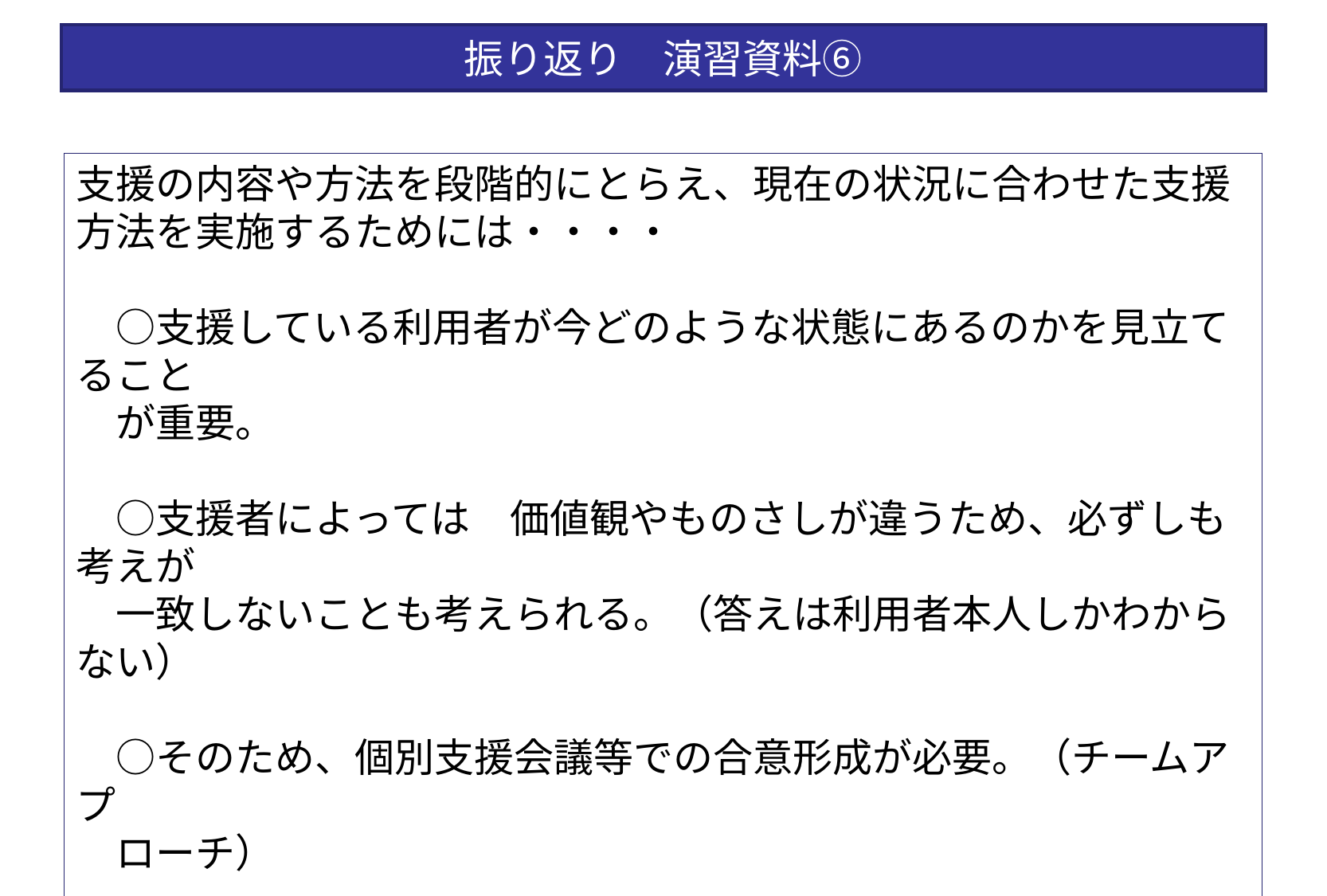

# 振り返り　演習資料⑥

支援の内容や方法を段階的にとらえ、現在の状況に合わせた支援方法を実施するためには・・・・

　○支援している利用者が今どのような状態にあるのかを見立てること
　が重要。

　○支援者によっては　価値観やものさしが違うため、必ずしも考えが
　一致しないことも考えられる。（答えは利用者本人しかわからない）

　○そのため、個別支援会議等での合意形成が必要。（チームアプ
　ローチ）